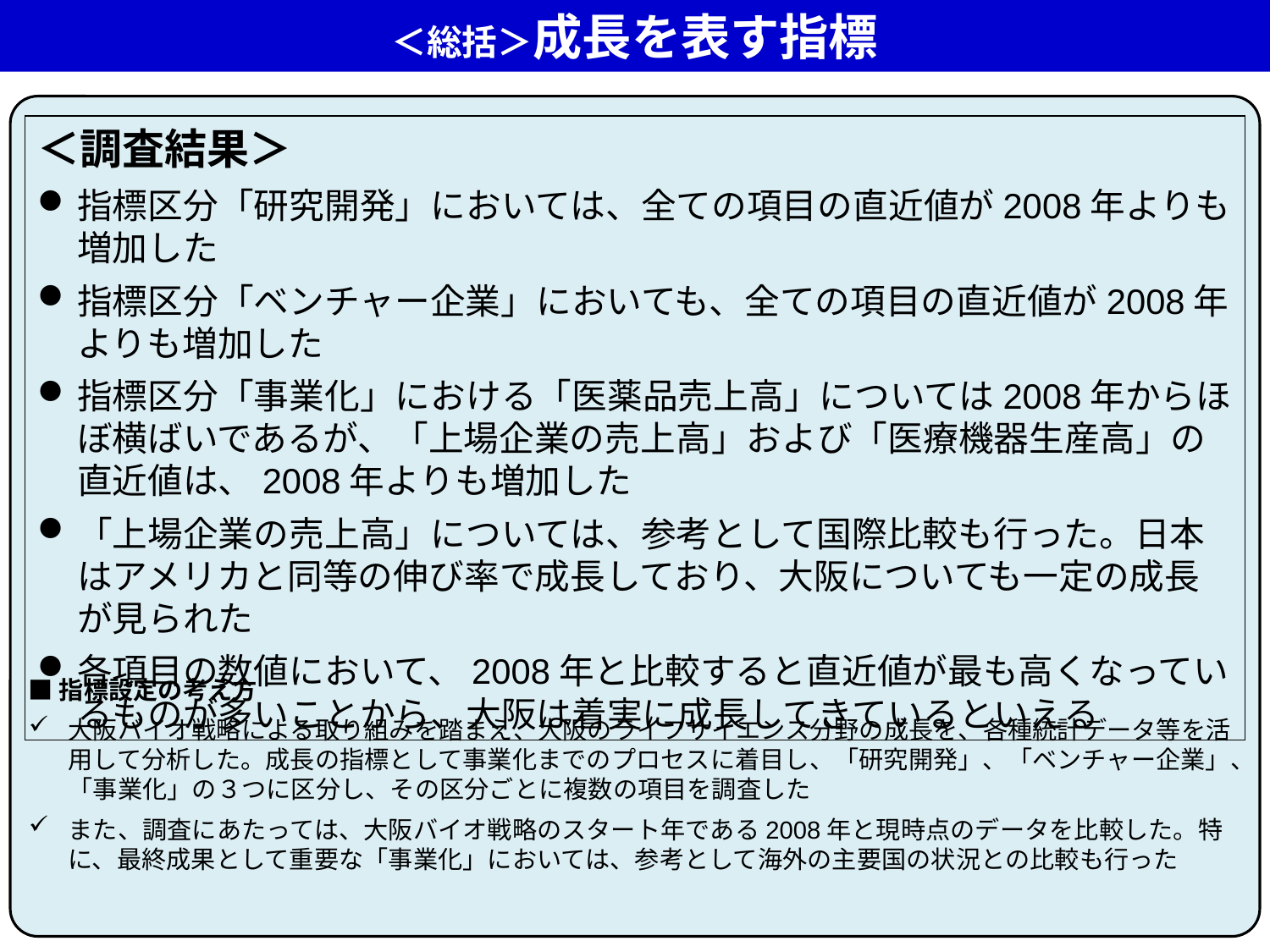

＜総括＞成長を表す指標

■指標設定の考え方
大阪バイオ戦略による取り組みを踏まえ、大阪のライフサイエンス分野の成長を、各種統計データ等を活用して分析した。成長の指標として事業化までのプロセスに着目し、「研究開発」、「ベンチャー企業」、「事業化」の３つに区分し、その区分ごとに複数の項目を調査した
また、調査にあたっては、大阪バイオ戦略のスタート年である2008年と現時点のデータを比較した。特に、最終成果として重要な「事業化」においては、参考として海外の主要国の状況との比較も行った

＜調査結果＞
指標区分「研究開発」においては、全ての項目の直近値が2008年よりも増加した
指標区分「ベンチャー企業」においても、全ての項目の直近値が2008年よりも増加した
指標区分「事業化」における「医薬品売上高」については2008年からほぼ横ばいであるが、「上場企業の売上高」および「医療機器生産高」の直近値は、2008年よりも増加した
「上場企業の売上高」については、参考として国際比較も行った。日本はアメリカと同等の伸び率で成長しており、大阪についても一定の成長が見られた
各項目の数値において、2008年と比較すると直近値が最も高くなっているものが多いことから、大阪は着実に成長してきているといえる